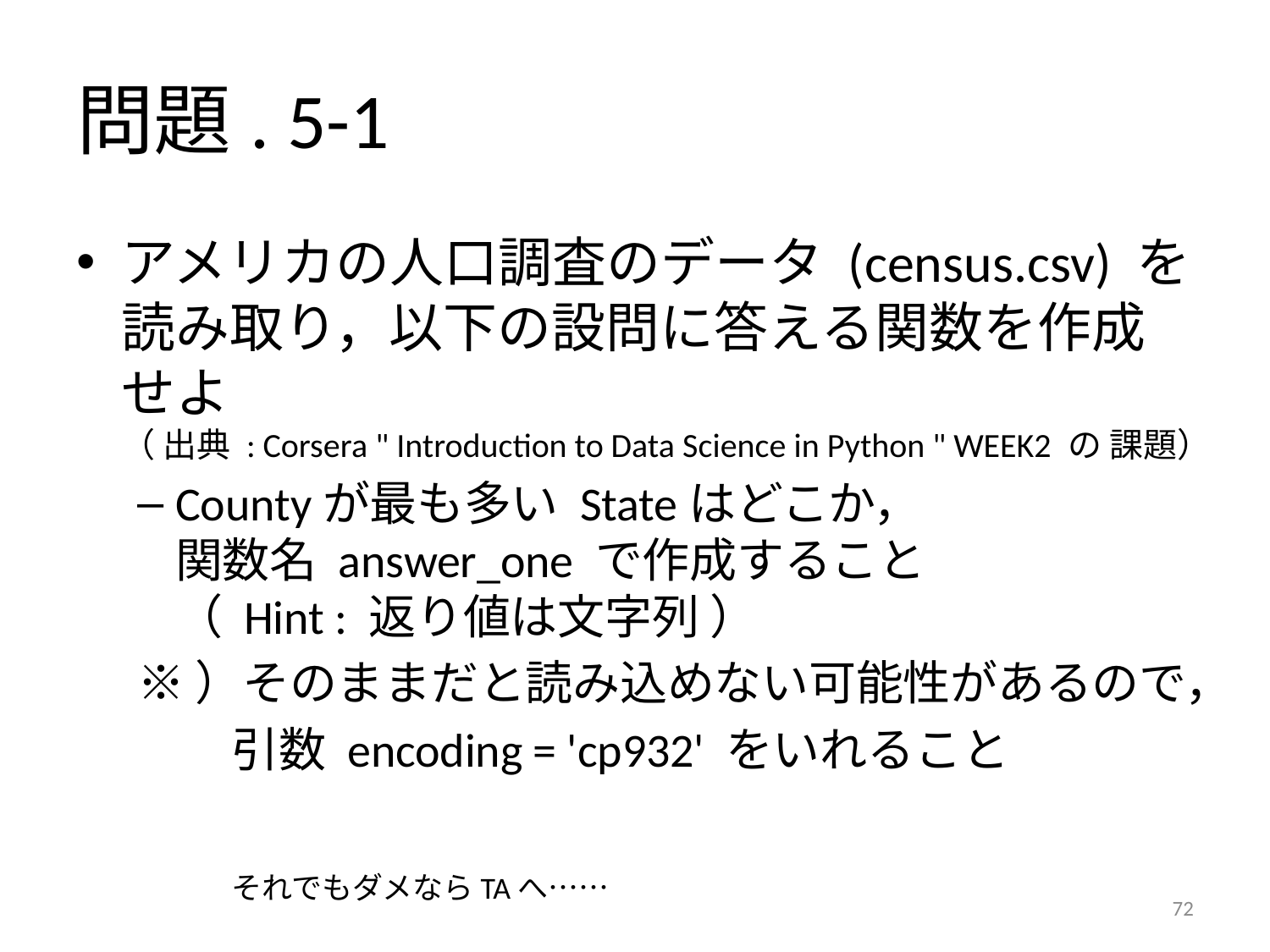

# 問題. 5-1
アメリカの人口調査のデータ (census.csv) を
読み取り，以下の設問に答える関数を作成
せよ
（ 出典 : Corsera " Introduction to Data Science in Python " WEEK2 の 課題）
Countyが最も多い Stateはどこか，
関数名 answer_one で作成すること
（ Hint : 返り値は文字列 ）
※）そのままだと読み込めない可能性があるので，
　　引数 encoding = 'cp932' をいれること

　　それでもダメならTAへ……
72